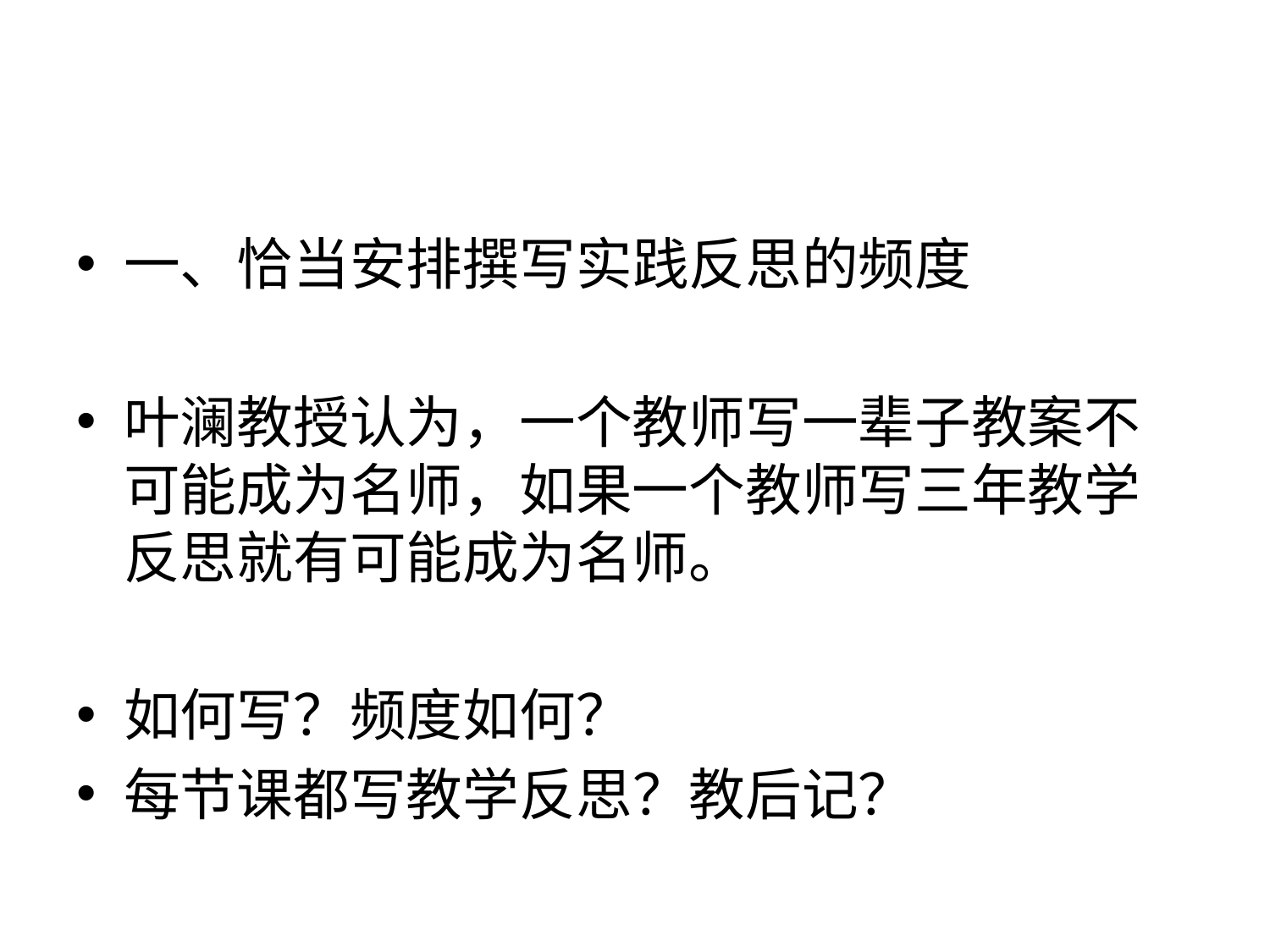

#
一、恰当安排撰写实践反思的频度

叶澜教授认为，一个教师写一辈子教案不可能成为名师，如果一个教师写三年教学反思就有可能成为名师。

如何写？频度如何？
每节课都写教学反思？教后记？